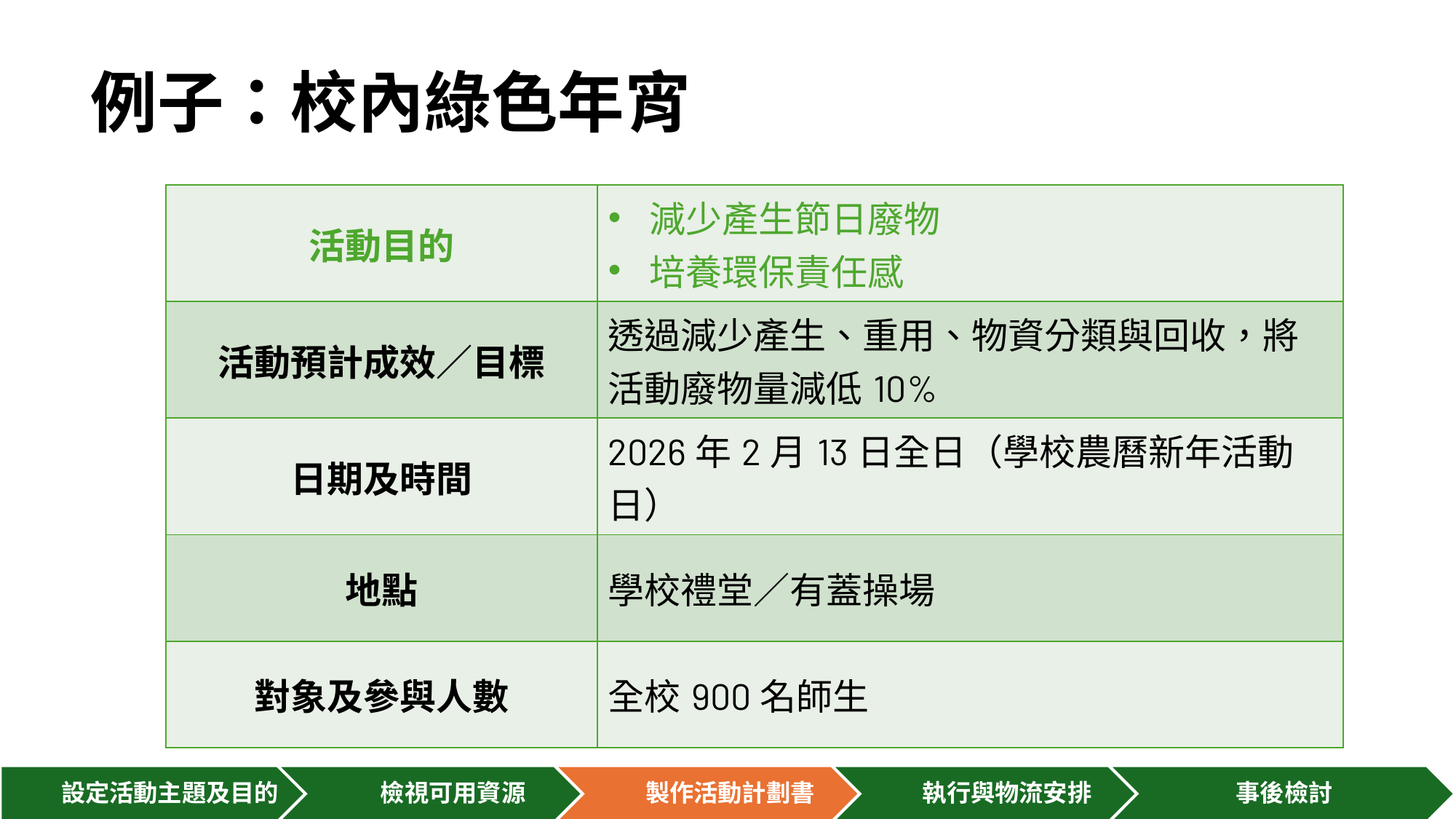

# 例子：校內綠色年宵
| 活動目的 | 減少產生節日廢物 培養環保責任感 |
| --- | --- |
| 活動預計成效／目標 | 透過減少產生、重用、物資分類與回收，將活動廢物量減低10% |
| 日期及時間 | 2026年2月13日全日（學校農曆新年活動日） |
| 地點 | 學校禮堂／有蓋操場 |
| 對象及參與人數 | 全校900名師生 |
設定活動主題及目的
檢視可用資源
製作活動計劃書
執行與物流安排
事後檢討